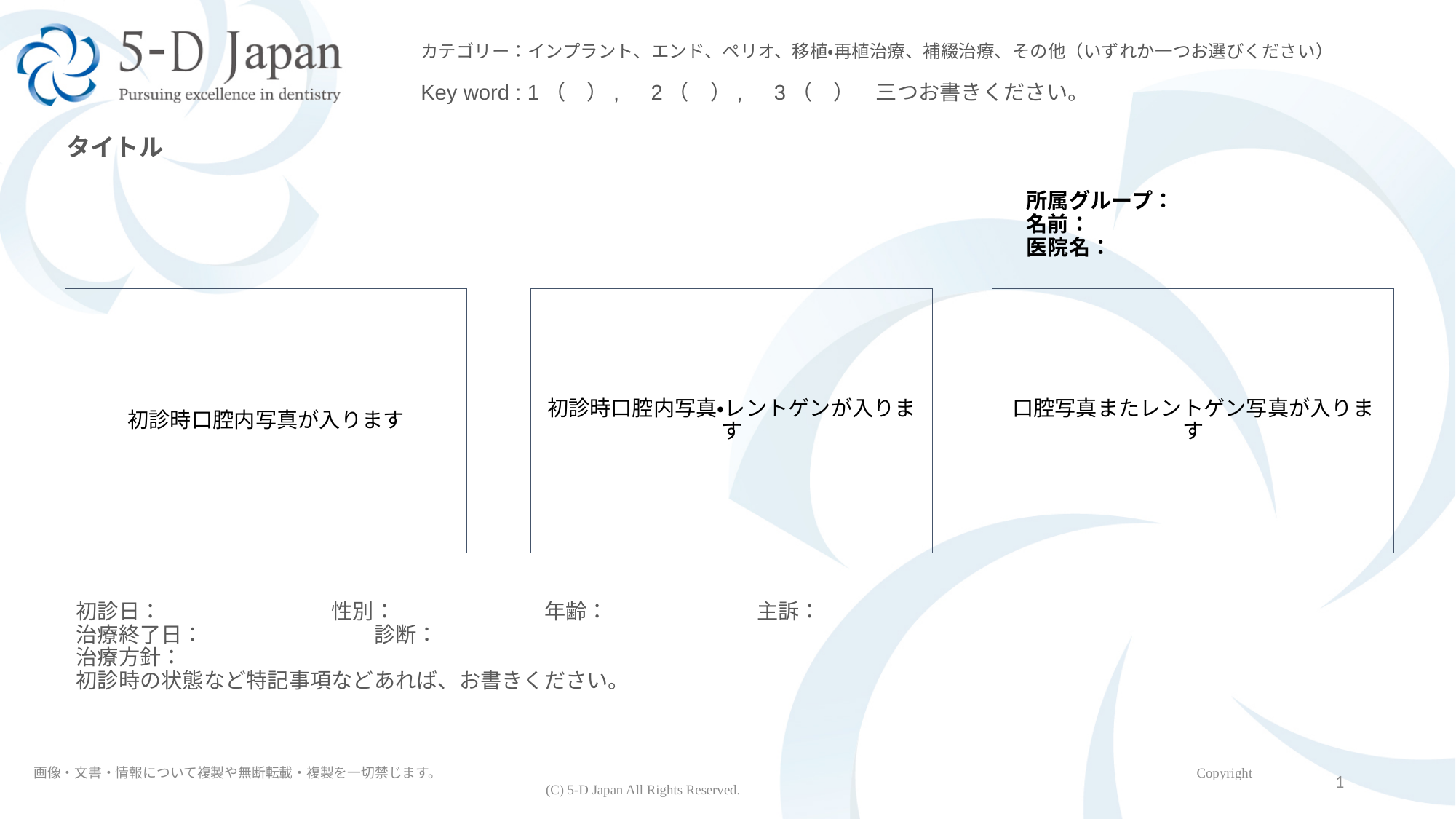

# カテゴリー：インプラント、エンド、ペリオ、移植・再植治療、補綴治療、その他（いずれか一つお選びください）
Key word : 1（　）,　2（　）,　3（　）　三つお書きください。
タイトル
所属グループ：
名前：
医院名：
初診時口腔内写真が入ります
初診時口腔内写真・レントゲンが入ります
口腔写真またレントゲン写真が入ります
初診日：　　　　　　　　性別：　　　　　　　年齢：　　　　　　　主訴：
治療終了日：　　　　　　　　診断：
治療方針：
初診時の状態など特記事項などあれば、お書きください。
1
画像・文書・情報について複製や無断転載・複製を一切禁じます。		　　　　　　　　　　　　　　　　　　　　　　　　　　　　　　　　　　　　　　　　　　　　　Copyright (C) 5-D Japan All Rights Reserved.